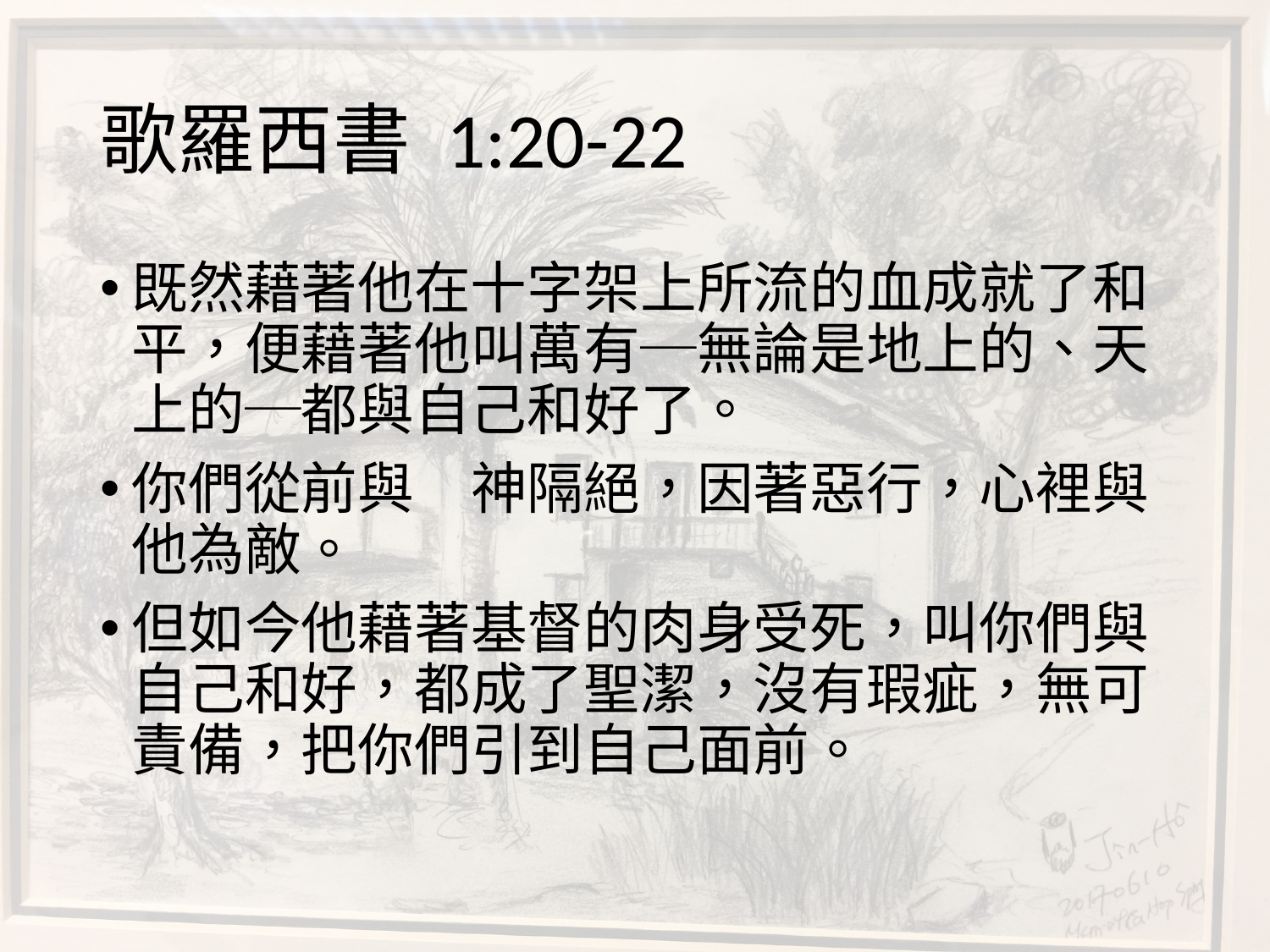

# 歌羅西書 1:20-22
既然藉著他在十字架上所流的血成就了和平，便藉著他叫萬有─無論是地上的、天上的─都與自己和好了。
你們從前與　神隔絕，因著惡行，心裡與他為敵。
但如今他藉著基督的肉身受死，叫你們與自己和好，都成了聖潔，沒有瑕疵，無可責備，把你們引到自己面前。